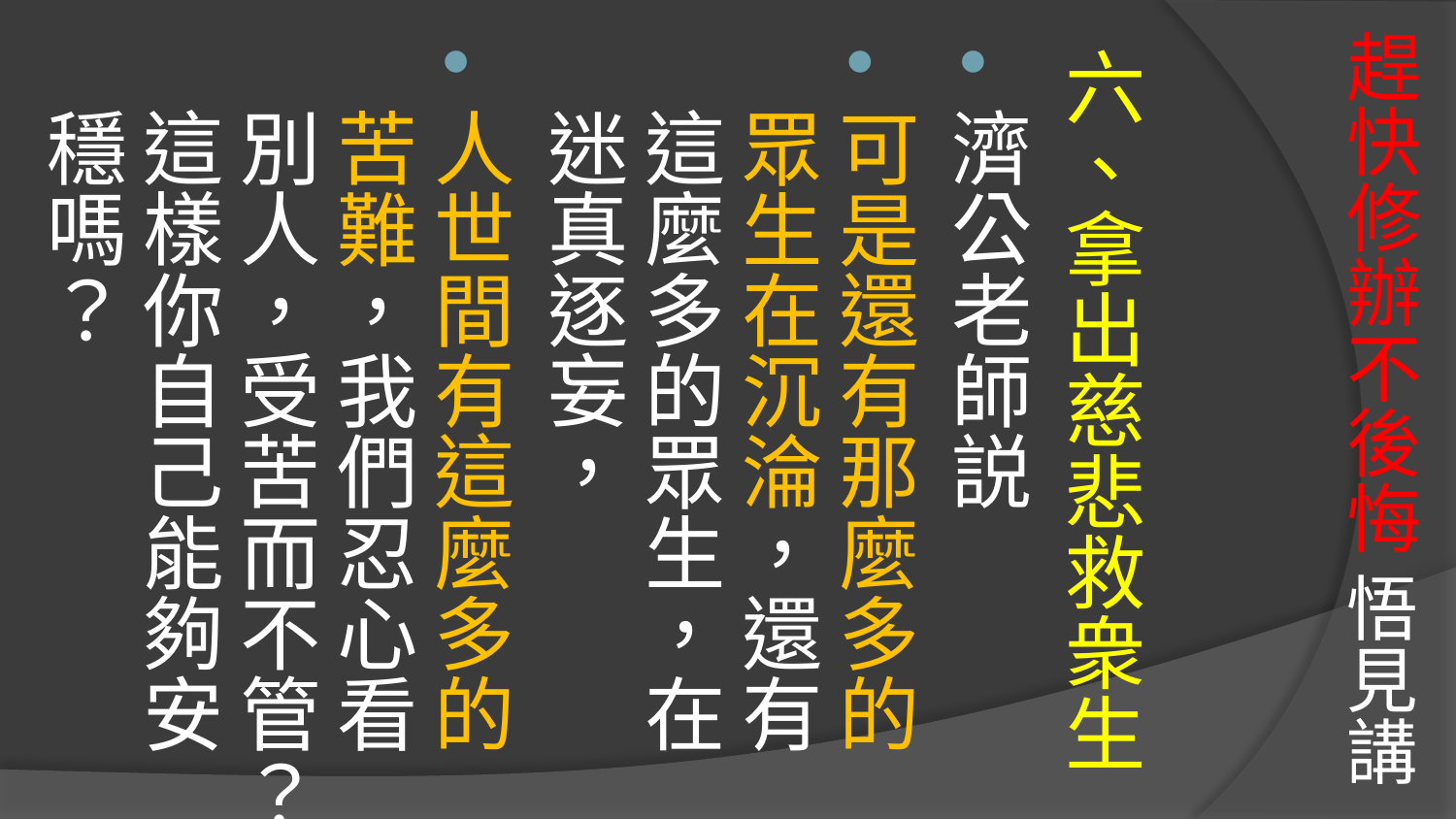

# 趕快修辦不後悔 悟見講
六、拿出慈悲救衆生
濟公老師説
可是還有那麼多的眾生在沉淪，還有這麼多的眾生，在迷真逐妄，
人世間有這麼多的苦難，我們忍心看別人，受苦而不管？這樣你自己能夠安穩嗎？